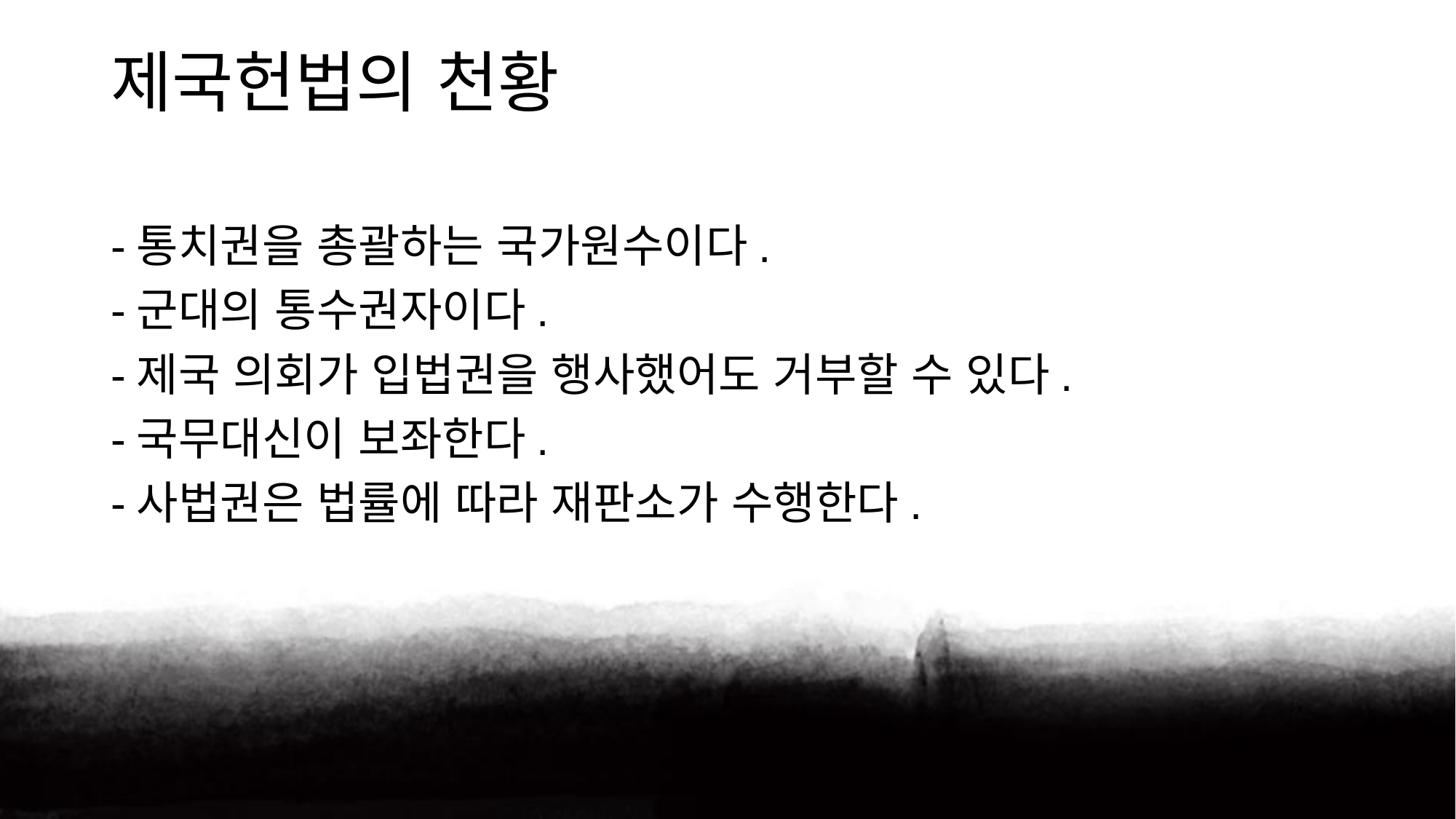

# 제국헌법의 천황
-통치권을 총괄하는 국가원수이다.
-군대의 통수권자이다.
-제국 의회가 입법권을 행사했어도 거부할 수 있다.
-국무대신이 보좌한다.
-사법권은 법률에 따라 재판소가 수행한다.